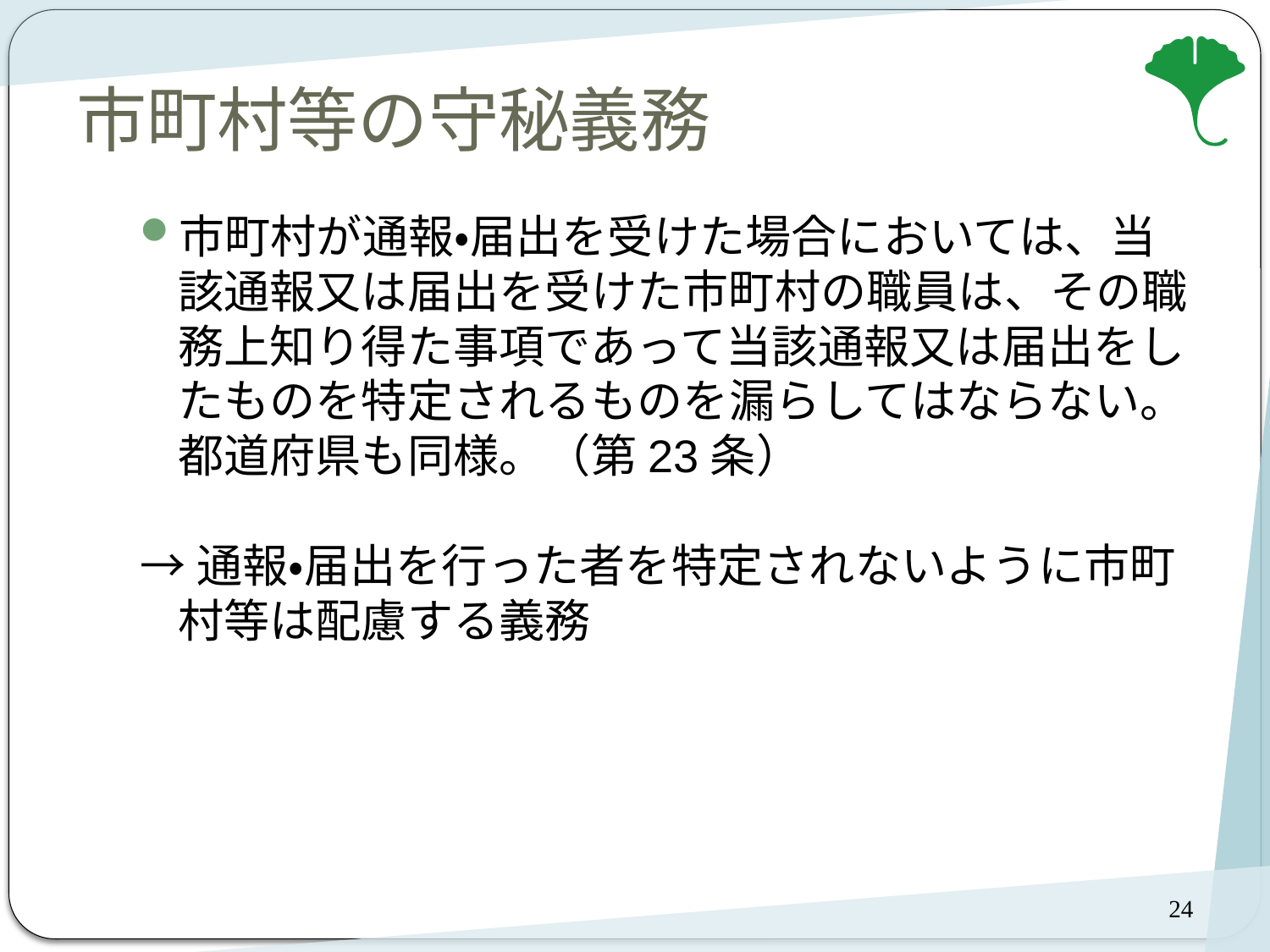

# 市町村等の守秘義務
市町村が通報・届出を受けた場合においては、当該通報又は届出を受けた市町村の職員は、その職務上知り得た事項であって当該通報又は届出をしたものを特定されるものを漏らしてはならない。都道府県も同様。（第23条）

→通報・届出を行った者を特定されないように市町村等は配慮する義務
24